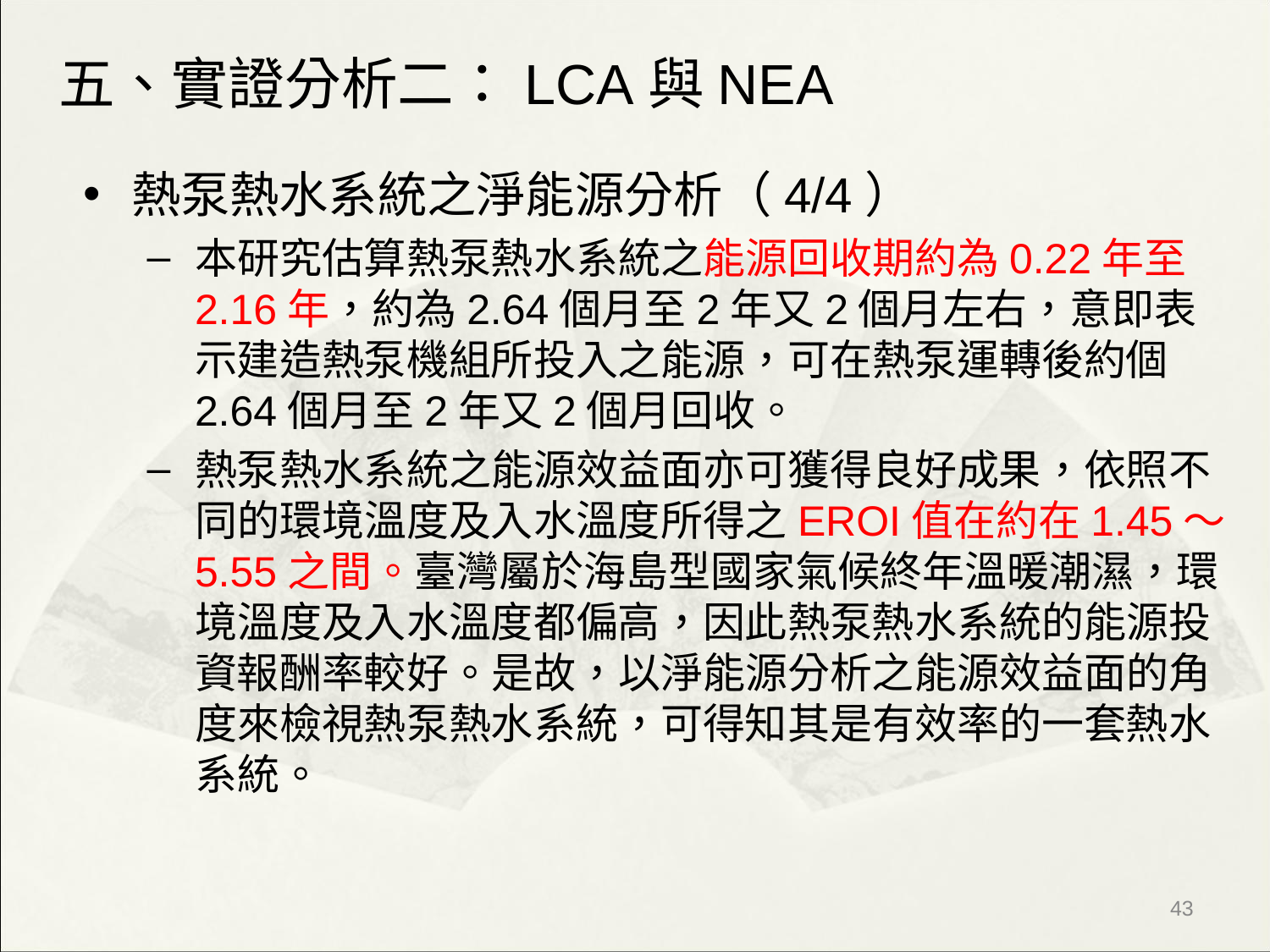

五、實證分析二：LCA與NEA
熱泵熱水系統之淨能源分析（4/4）
本研究估算熱泵熱水系統之能源回收期約為0.22年至2.16年，約為2.64個月至2年又2個月左右，意即表示建造熱泵機組所投入之能源，可在熱泵運轉後約個2.64個月至2年又2個月回收。
熱泵熱水系統之能源效益面亦可獲得良好成果，依照不同的環境溫度及入水溫度所得之EROI值在約在1.45～5.55之間。臺灣屬於海島型國家氣候終年溫暖潮濕，環境溫度及入水溫度都偏高，因此熱泵熱水系統的能源投資報酬率較好。是故，以淨能源分析之能源效益面的角度來檢視熱泵熱水系統，可得知其是有效率的一套熱水系統。
43